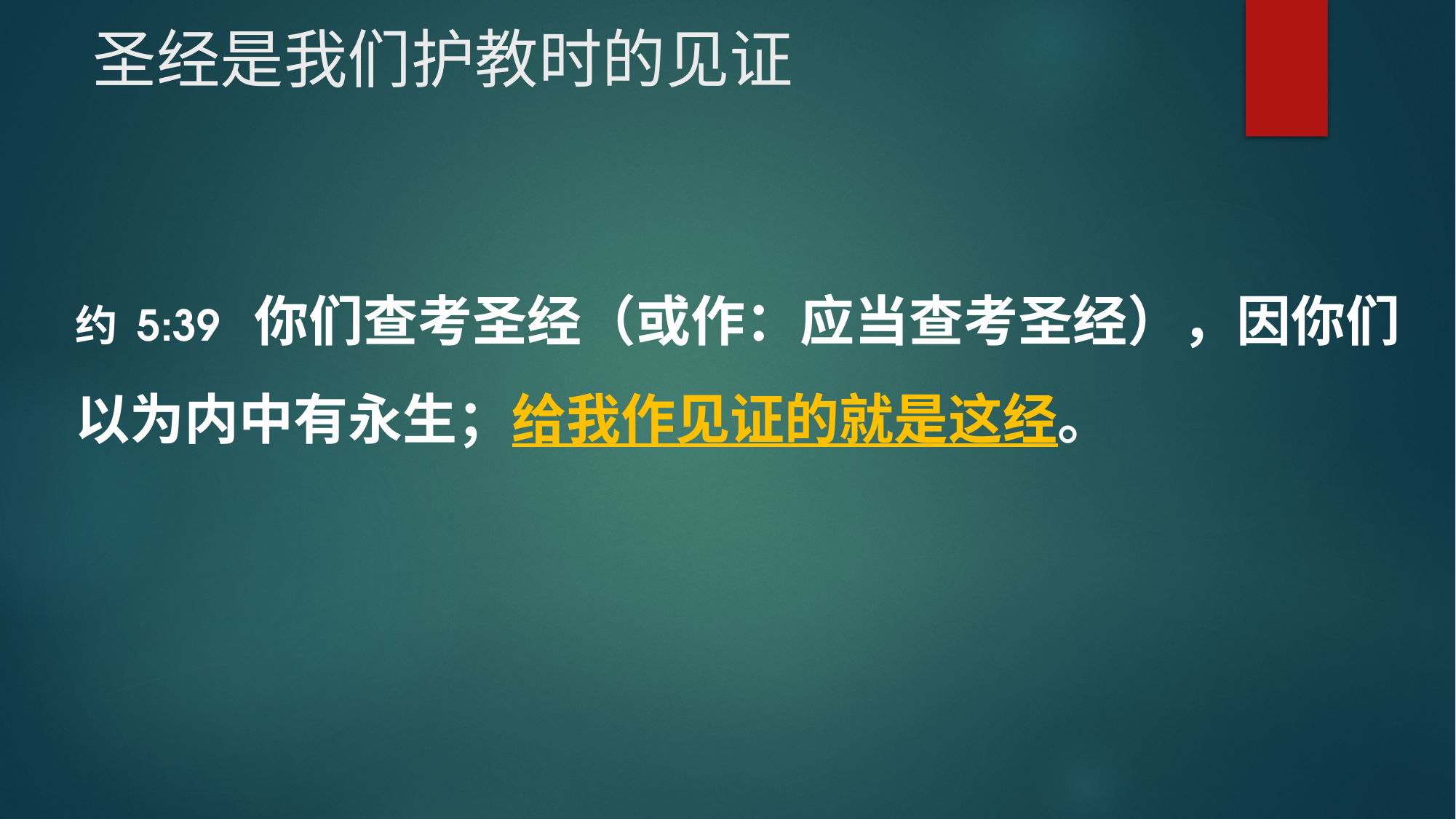

# 圣经是我们护教时的见证
约 5:39  你们查考圣经（或作：应当查考圣经），因你们以为内中有永生；给我作见证的就是这经。